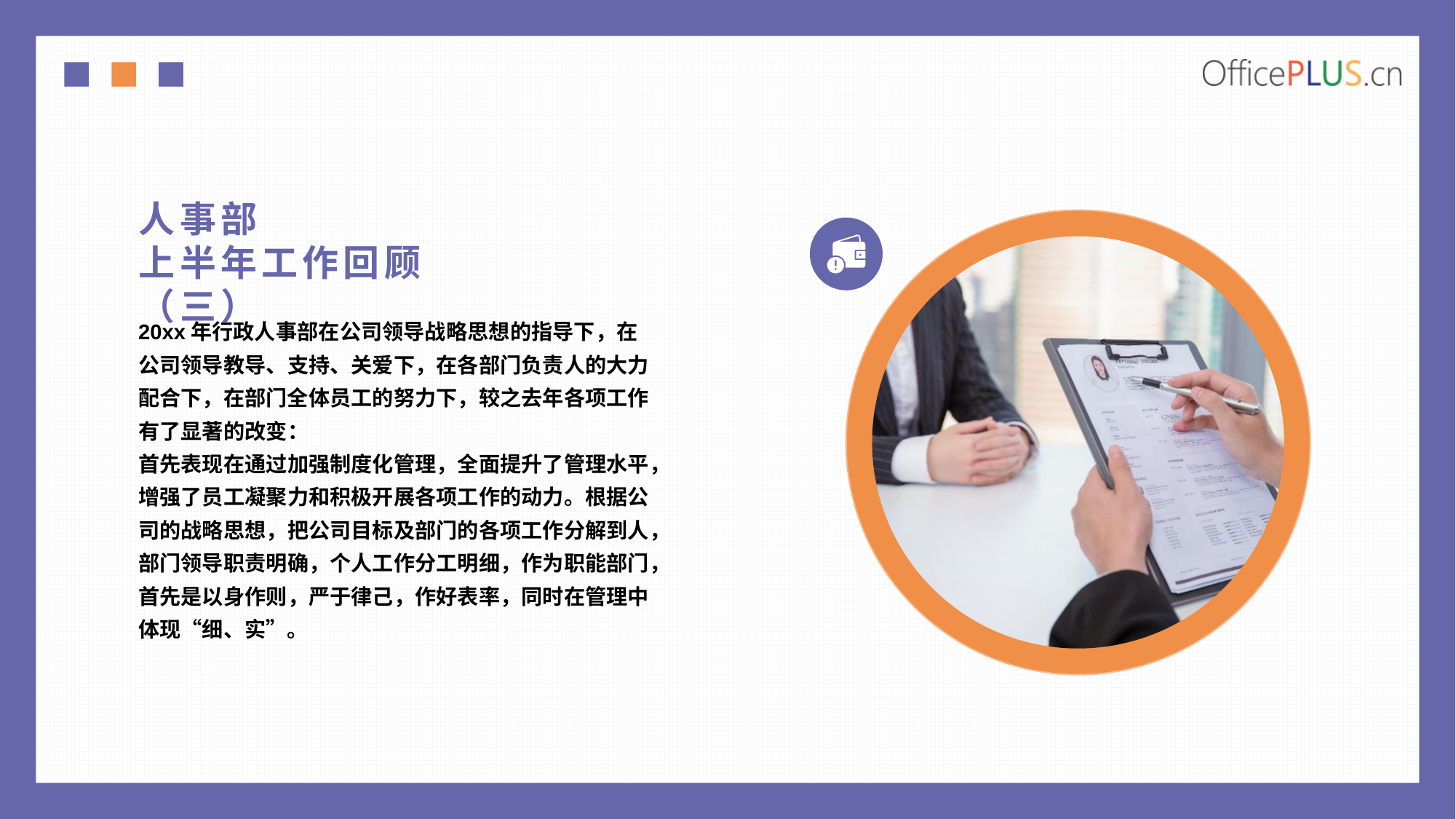

人事部
上半年工作回顾（三）

20xx年行政人事部在公司领导战略思想的指导下，在公司领导教导、支持、关爱下，在各部门负责人的大力配合下，在部门全体员工的努力下，较之去年各项工作有了显著的改变：
首先表现在通过加强制度化管理，全面提升了管理水平，增强了员工凝聚力和积极开展各项工作的动力。根据公司的战略思想，把公司目标及部门的各项工作分解到人，部门领导职责明确，个人工作分工明细，作为职能部门，首先是以身作则，严于律己，作好表率，同时在管理中体现“细、实”。